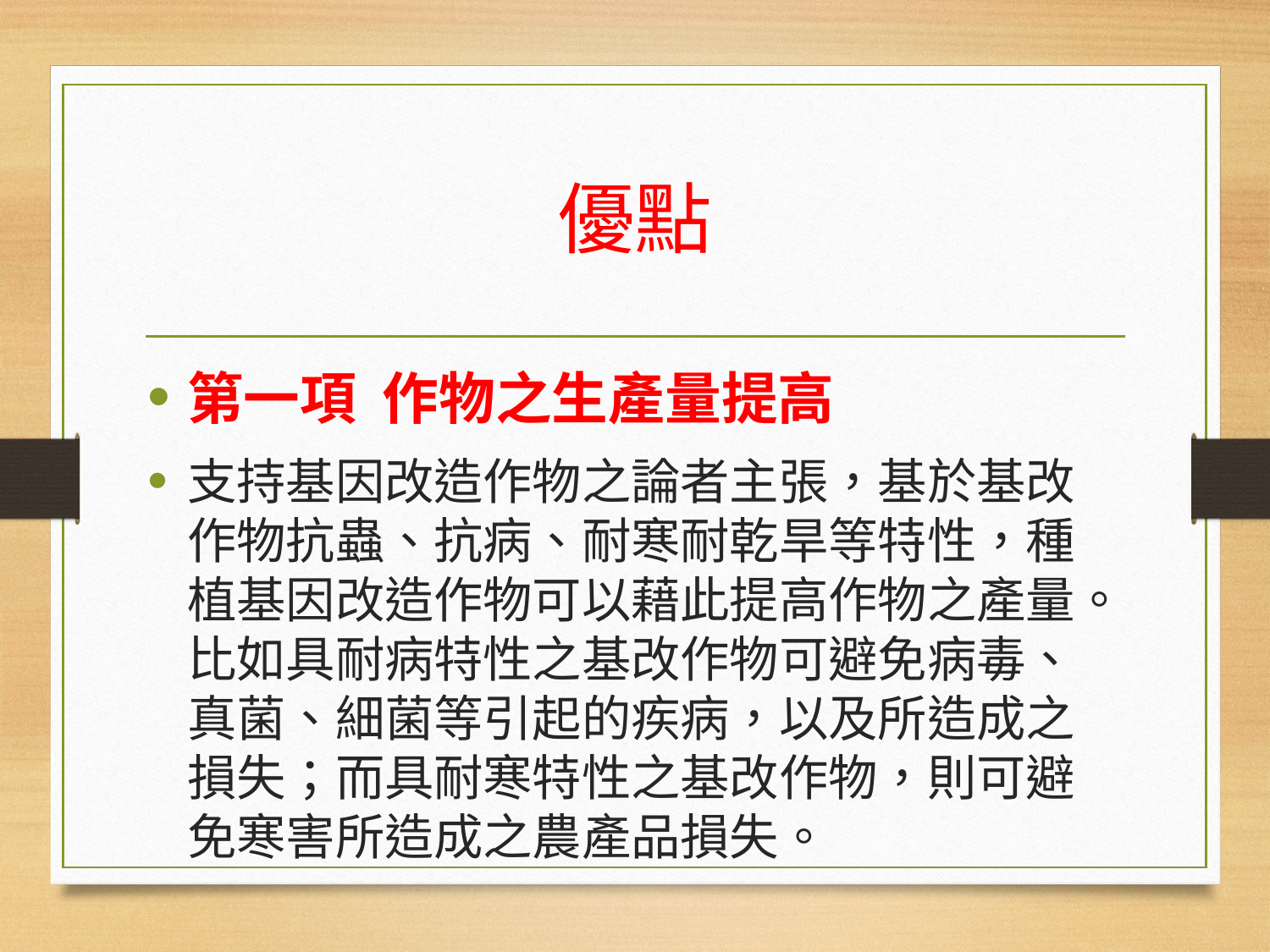

# 優點
第一項  作物之生產量提高
支持基因改造作物之論者主張，基於基改作物抗蟲、抗病、耐寒耐乾旱等特性，種植基因改造作物可以藉此提高作物之產量。比如具耐病特性之基改作物可避免病毒、真菌、細菌等引起的疾病，以及所造成之損失；而具耐寒特性之基改作物，則可避免寒害所造成之農產品損失。